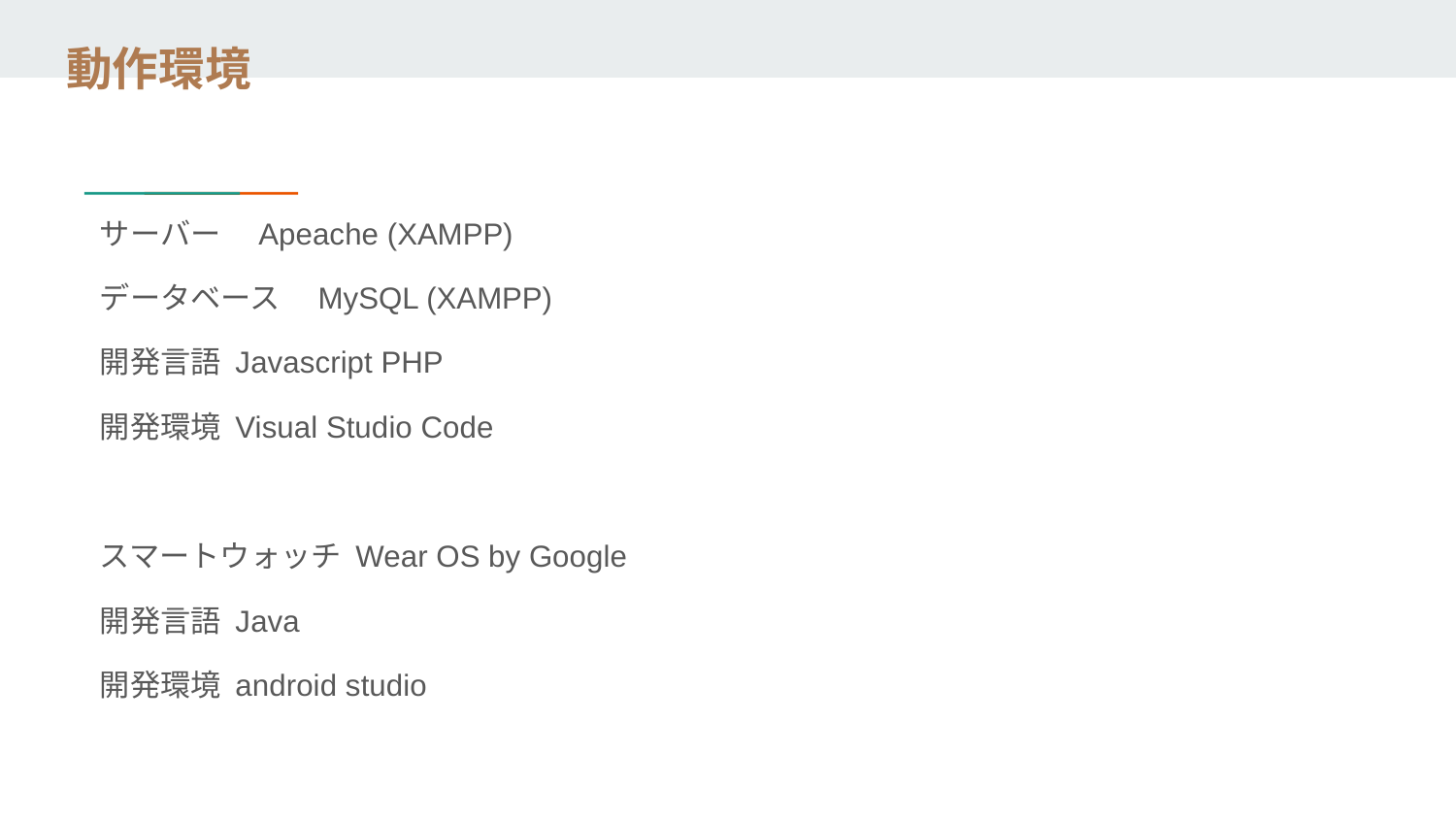

# 動作環境

サーバー　Apeache (XAMPP)
データベース　MySQL (XAMPP)
開発言語 Javascript PHP
開発環境 Visual Studio Code

スマートウォッチ Wear OS by Google
開発言語 Java
開発環境 android studio